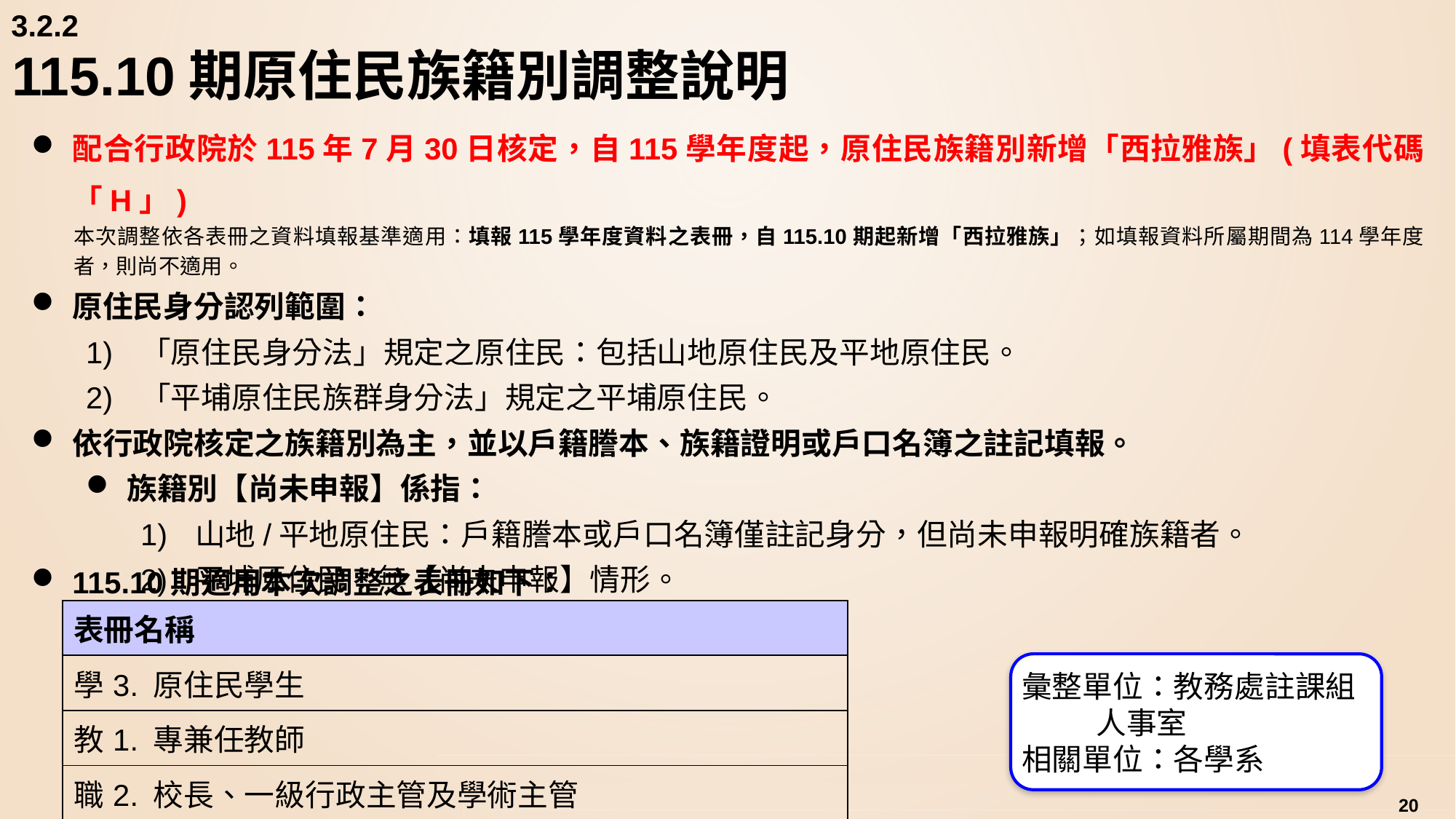

3.2.2
# 115.10期原住民族籍別調整說明

配合行政院於115年7月30日核定，自115學年度起，原住民族籍別新增「西拉雅族」(填表代碼「H」)
本次調整依各表冊之資料填報基準適用：填報115學年度資料之表冊，自115.10期起新增「西拉雅族」；如填報資料所屬期間為114學年度者，則尚不適用。
原住民身分認列範圍：
「原住民身分法」規定之原住民：包括山地原住民及平地原住民。
「平埔原住民族群身分法」規定之平埔原住民。
依行政院核定之族籍別為主，並以戶籍謄本、族籍證明或戶口名簿之註記填報。
族籍別【尚未申報】係指：
山地/平地原住民：戶籍謄本或戶口名簿僅註記身分，但尚未申報明確族籍者。
平埔原住民：無【尚未申報】情形。
115.10期適用本次調整之表冊如下：
| 表冊名稱 |
| --- |
| 學3. 原住民學生 |
| 教1. 專兼任教師 |
| 職2. 校長、一級行政主管及學術主管 |
彙整單位：教務處註課組
          人事室
相關單位：各學系